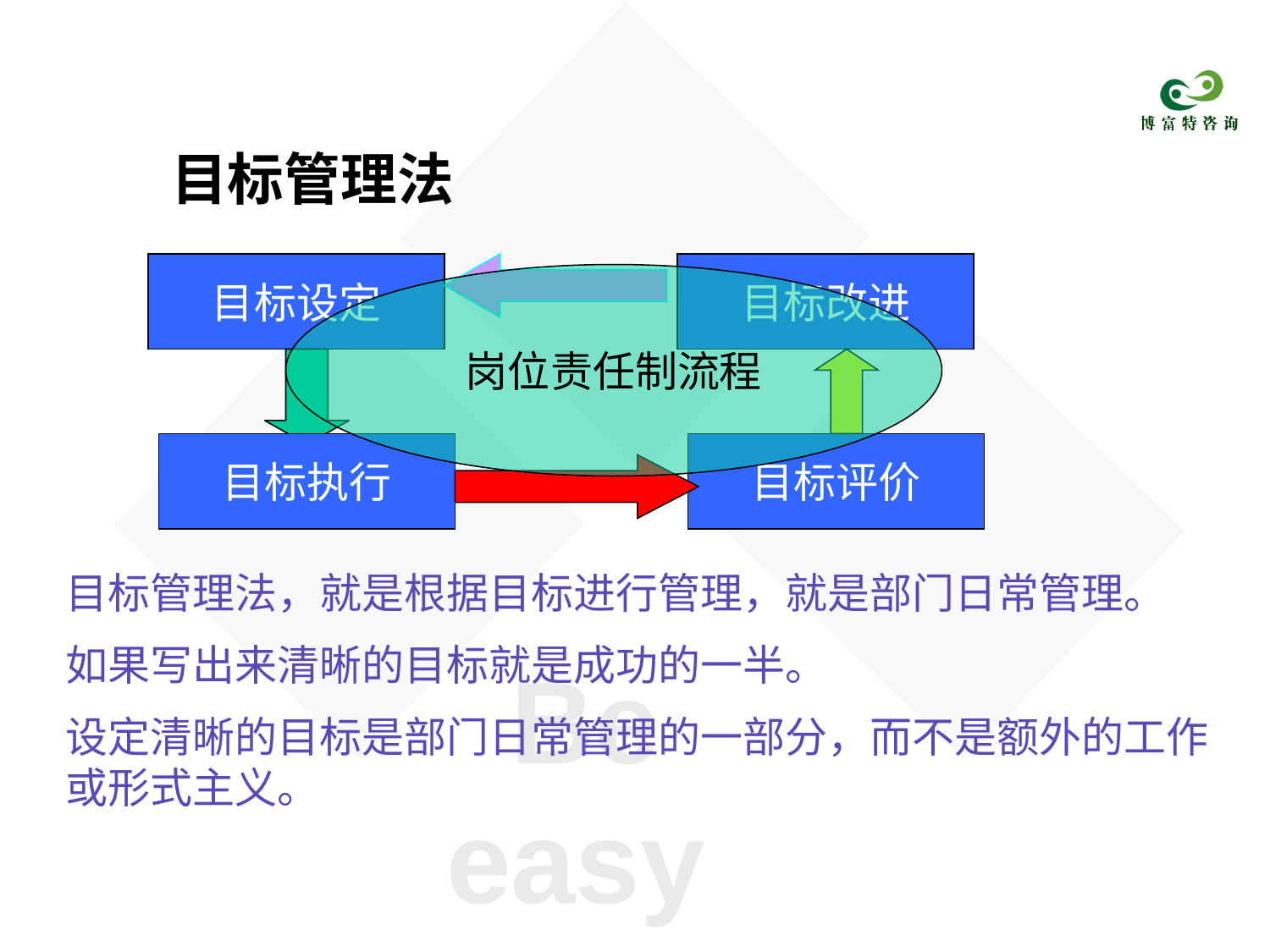

目标管理法
目标设定

目标改进
岗位责任制流程

目标执行
目标评价

目标管理法，就是根据目标进行管理，就是部门日常管理。
如果写出来清晰的目标就是成功的一半。
设定清晰的目标是部门日常管理的一部分，而不是额外的工作或形式主义。